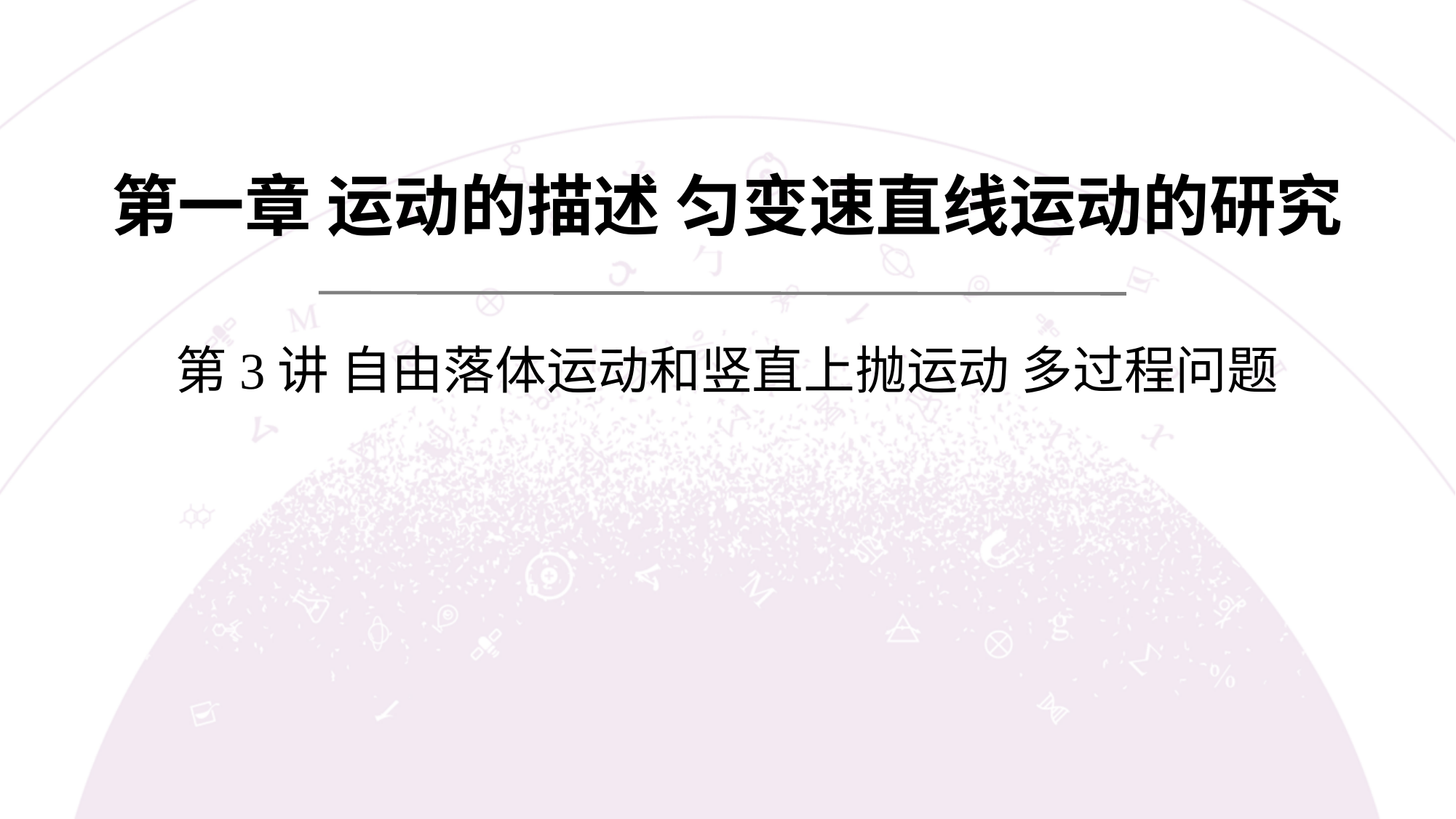

第一章 运动的描述 匀变速直线运动的研究

第3讲 自由落体运动和竖直上抛运动 多过程问题